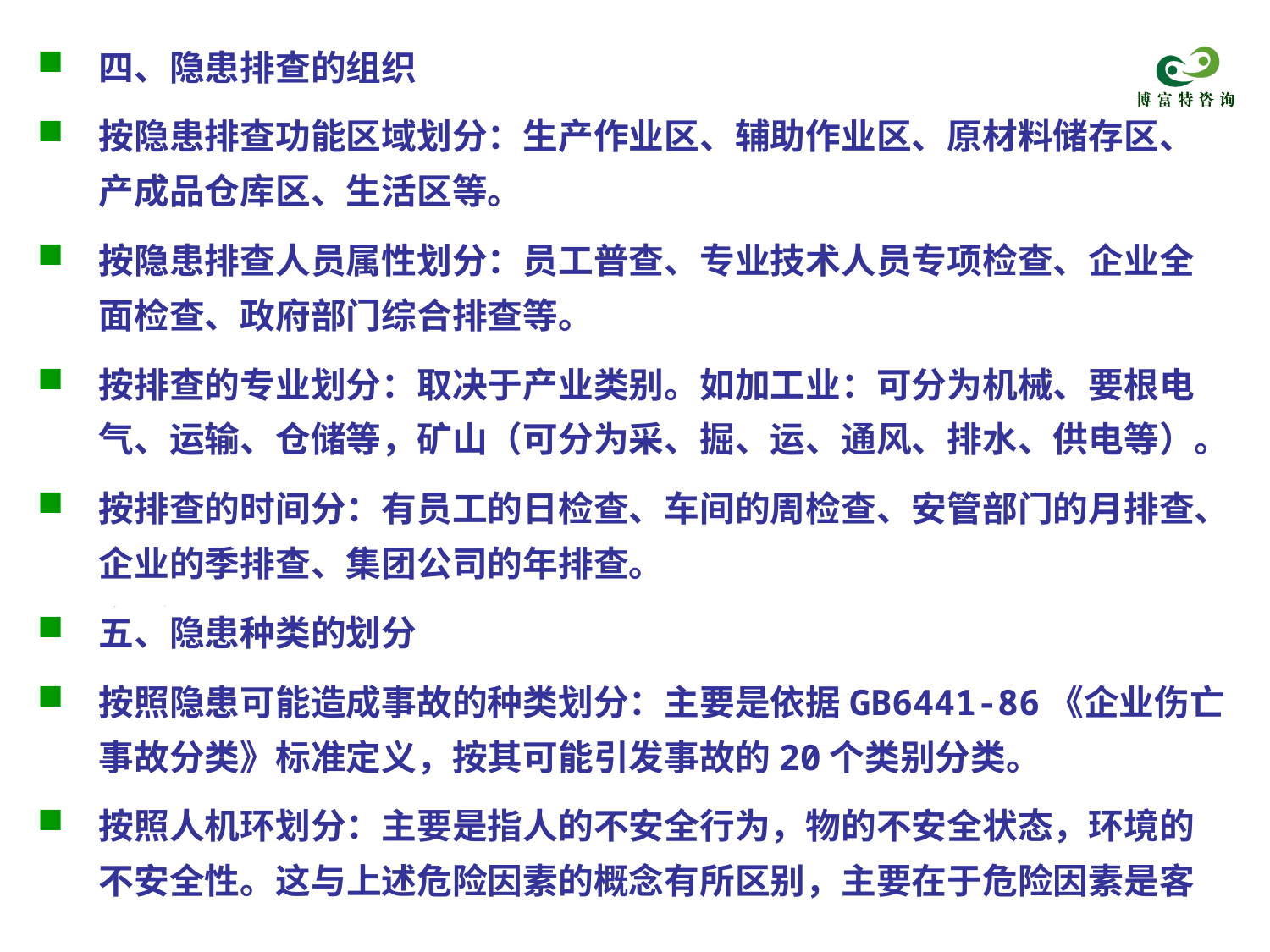

四、隐患排查的组织
按隐患排查功能区域划分：生产作业区、辅助作业区、原材料储存区、产成品仓库区、生活区等。
按隐患排查人员属性划分：员工普查、专业技术人员专项检查、企业全面检查、政府部门综合排查等。
按排查的专业划分：取决于产业类别。如加工业：可分为机械、要根电气、运输、仓储等，矿山（可分为采、掘、运、通风、排水、供电等）。
按排查的时间分：有员工的日检查、车间的周检查、安管部门的月排查、企业的季排查、集团公司的年排查。
五、隐患种类的划分
按照隐患可能造成事故的种类划分：主要是依据GB6441-86《企业伤亡事故分类》标准定义，按其可能引发事故的20个类别分类。
按照人机环划分：主要是指人的不安全行为，物的不安全状态，环境的不安全性。这与上述危险因素的概念有所区别，主要在于危险因素是客